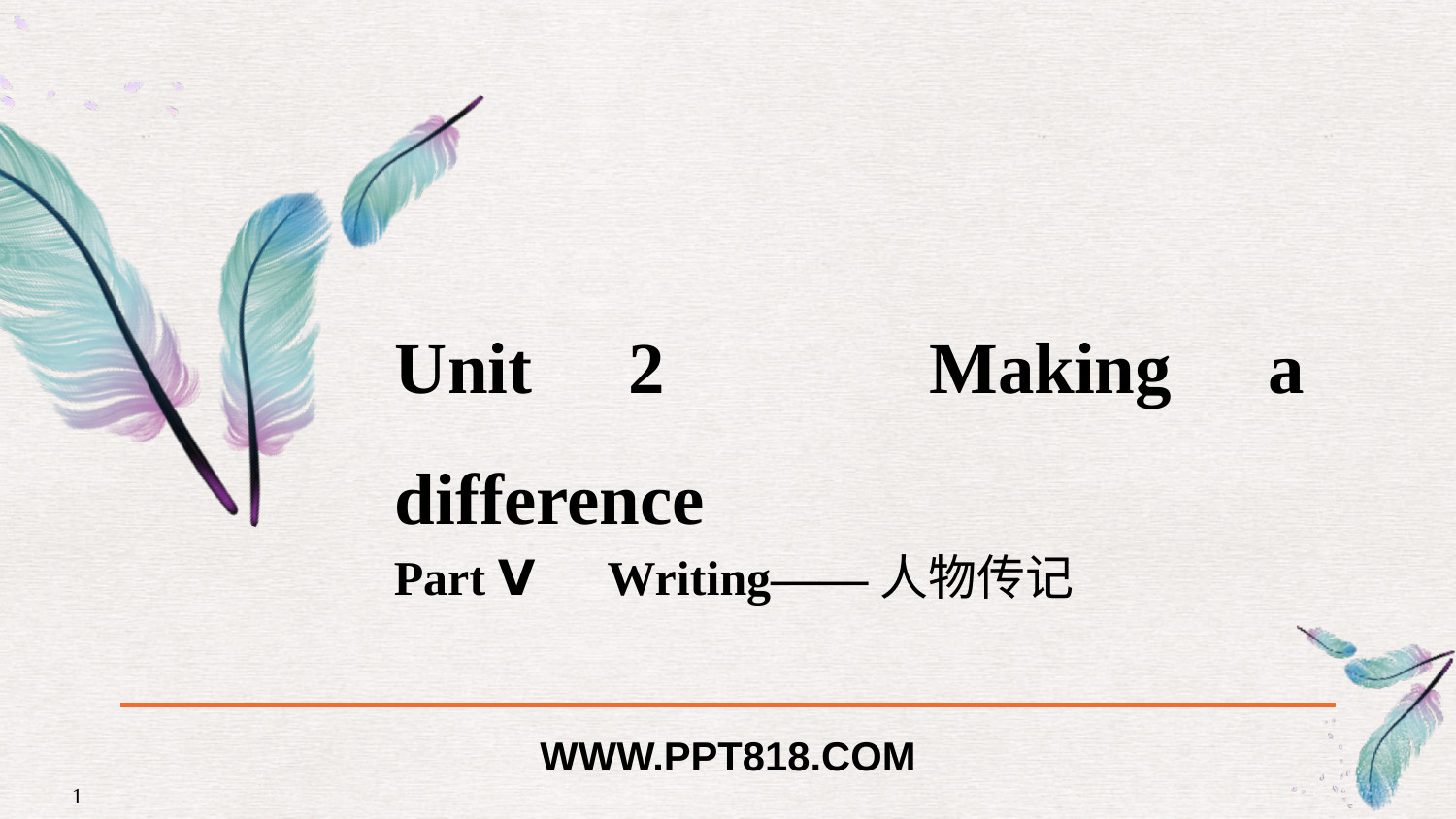

Unit 2　Making a difference
Part Ⅴ　Writing——人物传记
WWW.PPT818.COM